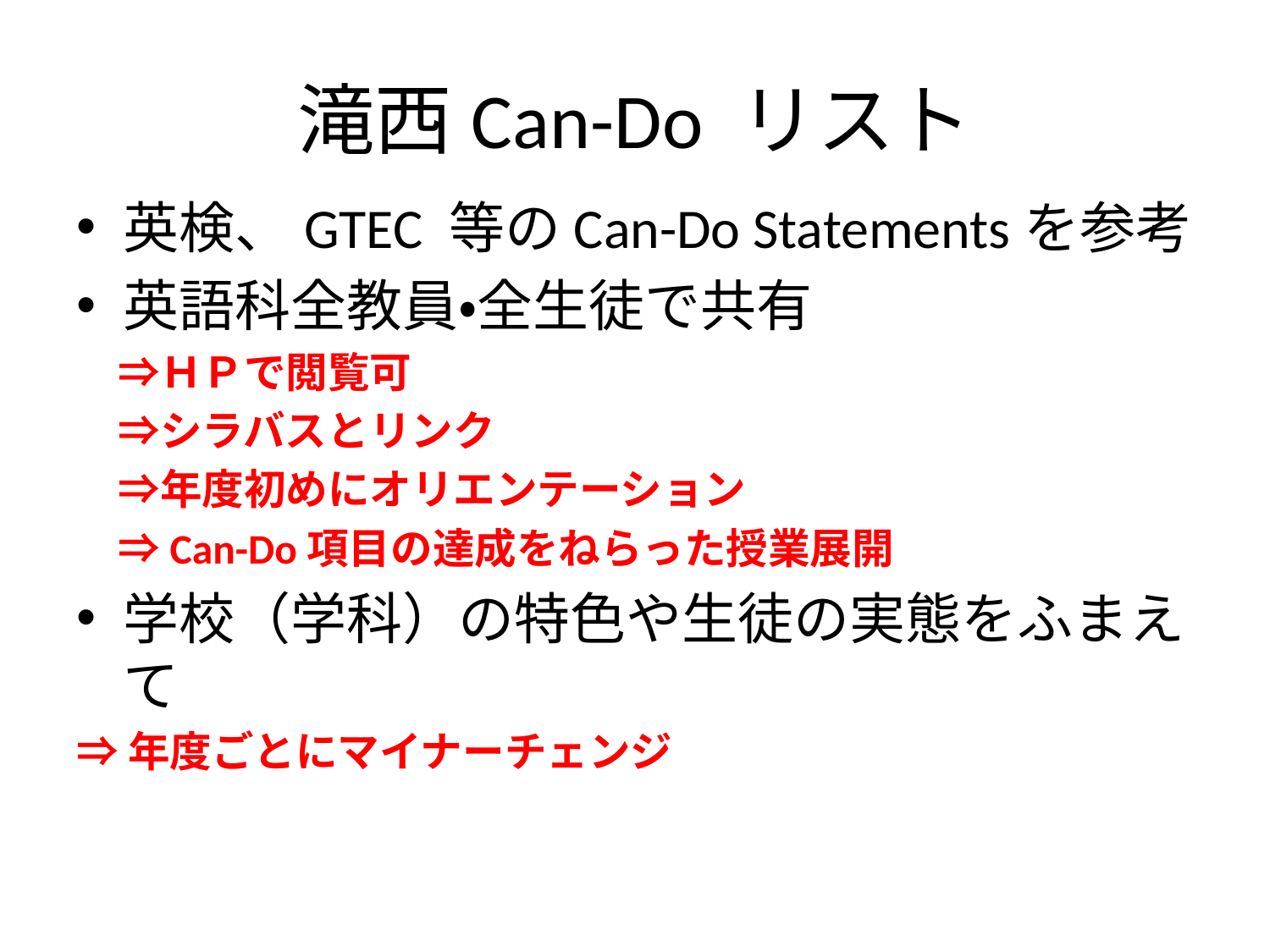

# 滝西Can-Do リスト
英検、GTEC 等のCan-Do Statementsを参考
英語科全教員・全生徒で共有
　⇒ＨＰで閲覧可
　⇒シラバスとリンク
　⇒年度初めにオリエンテーション
　⇒Can-Do項目の達成をねらった授業展開
学校（学科）の特色や生徒の実態をふまえて
⇒年度ごとにマイナーチェンジ